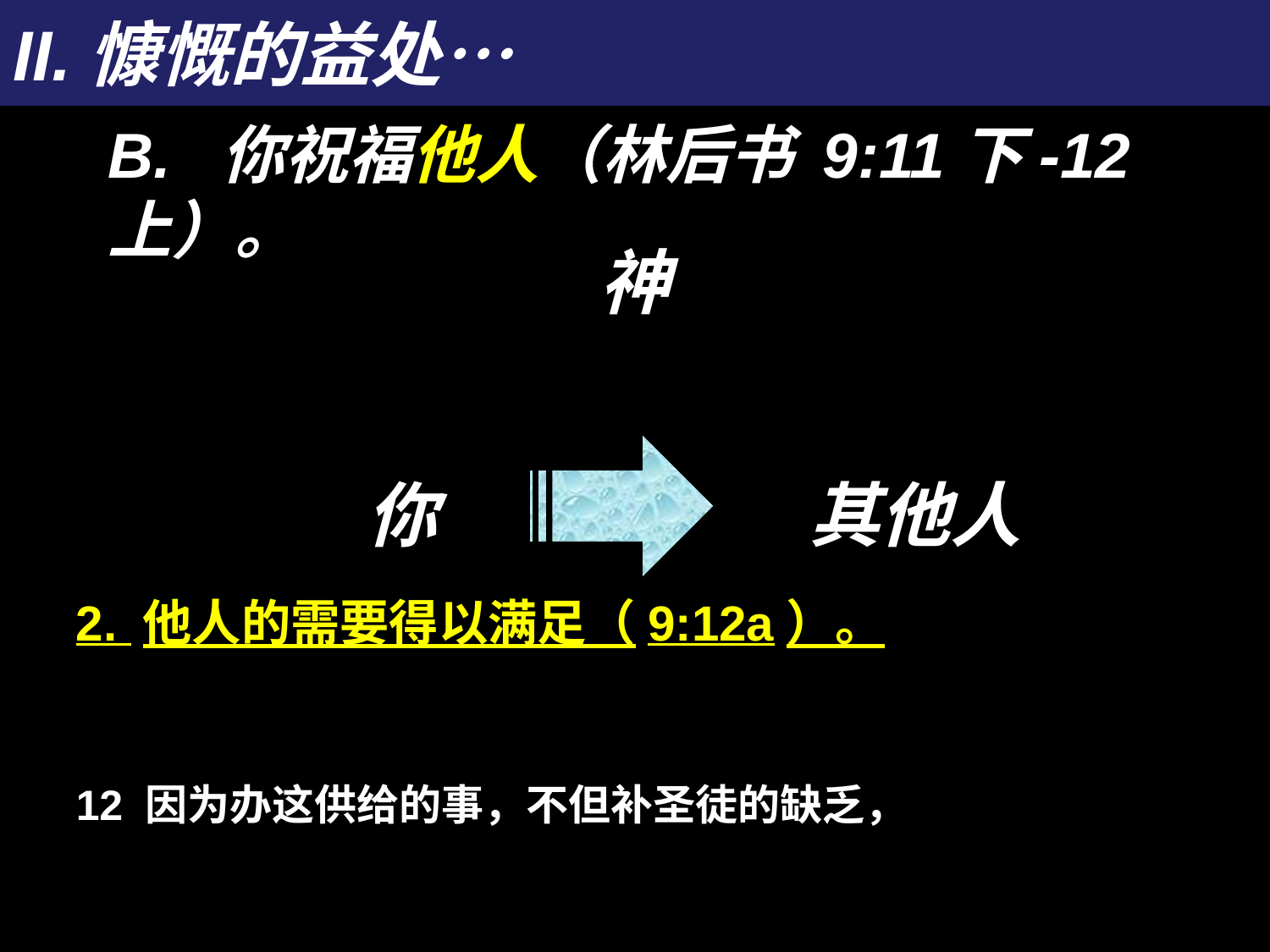

# II.慷慨的益处…
B.  你祝福他人（林后书 9:11下-12上）。
神

你
其他人
2. 他人的需要得以满足（9:12a）。

12 因为办这供给的事，不但补圣徒的缺乏，